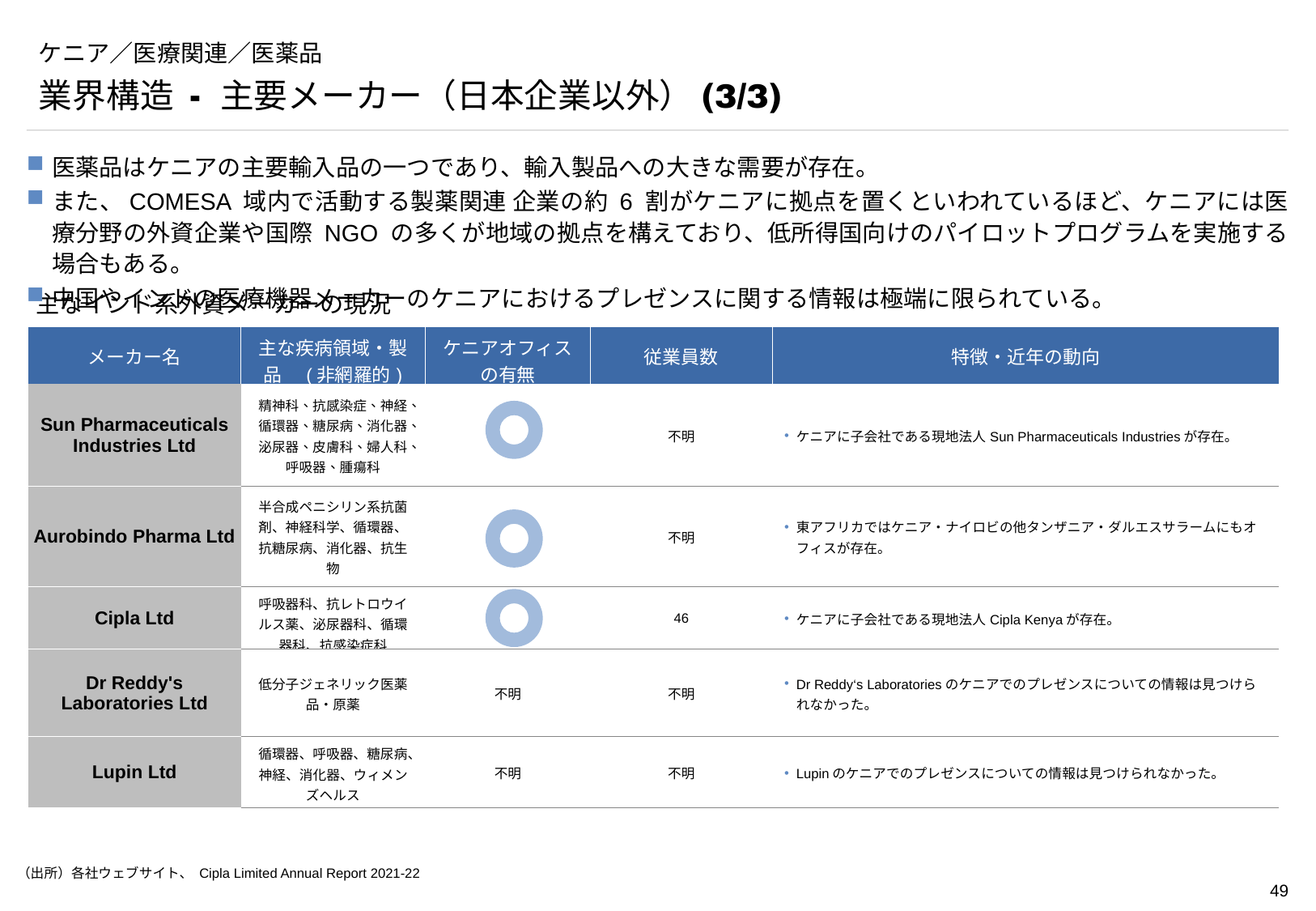

# ケニア／医療関連／医薬品
業界構造 - 主要メーカー（日本企業以外）(3/3)
医薬品はケニアの主要輸入品の一つであり、輸入製品への大きな需要が存在。
また、COMESA 域内で活動する製薬関連 企業の約 6 割がケニアに拠点を置くといわれているほど、ケニアには医療分野の外資企業や国際 NGO の多くが地域の拠点を構えており、低所得国向けのパイロットプログラムを実施する場合もある。
中国やインドの医療機器メーカーのケニアにおけるプレゼンスに関する情報は極端に限られている。
主なインド系外資メーカーの現況
| メーカー名 | 主な疾病領域・製品　(非網羅的) | ケニアオフィス の有無 | 従業員数 | 特徴・近年の動向 |
| --- | --- | --- | --- | --- |
| Sun Pharmaceuticals Industries Ltd | 精神科、抗感染症、神経、循環器、糖尿病、消化器、泌尿器、皮膚科、婦人科、呼吸器、腫瘍科 |  | 不明 | ケニアに子会社である現地法人Sun Pharmaceuticals Industriesが存在。 |
| Aurobindo Pharma Ltd | 半合成ペニシリン系抗菌剤、神経科学、循環器、抗糖尿病、消化器、抗生物 |  | 不明 | 東アフリカではケニア・ナイロビの他タンザニア・ダルエスサラームにもオフィスが存在。 |
| Cipla Ltd | 呼吸器科、抗レトロウイルス薬、泌尿器科、循環器科、抗感染症科 |  | 46 | ケニアに子会社である現地法人Cipla Kenyaが存在。 |
| Dr Reddy's Laboratories Ltd | 低分子ジェネリック医薬品・原薬 | 不明 | 不明 | Dr Reddy‘s Laboratoriesのケニアでのプレゼンスについての情報は見つけられなかった。 |
| Lupin Ltd | 循環器、呼吸器、糖尿病、神経、消化器、ウィメンズヘルス | 不明 | 不明 | Lupinのケニアでのプレゼンスについての情報は見つけられなかった。 |

（出所）各社ウェブサイト、 Cipla Limited Annual Report 2021-22